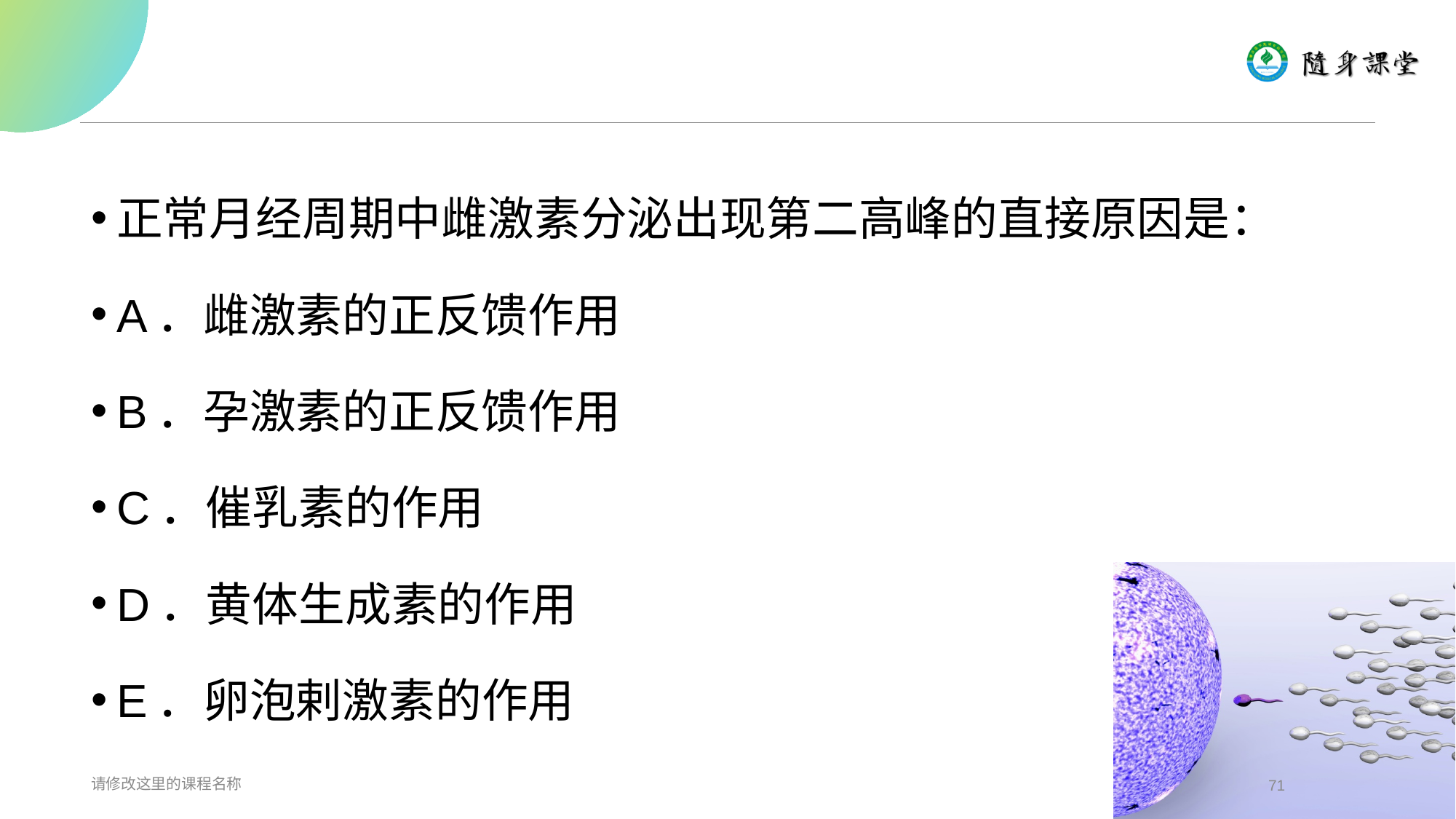

#
正常月经周期中雌激素分泌出现第二高峰的直接原因是：
A．雌激素的正反馈作用
B．孕激素的正反馈作用
C．催乳素的作用
D．黄体生成素的作用
E．卵泡剌激素的作用
请修改这里的课程名称
71